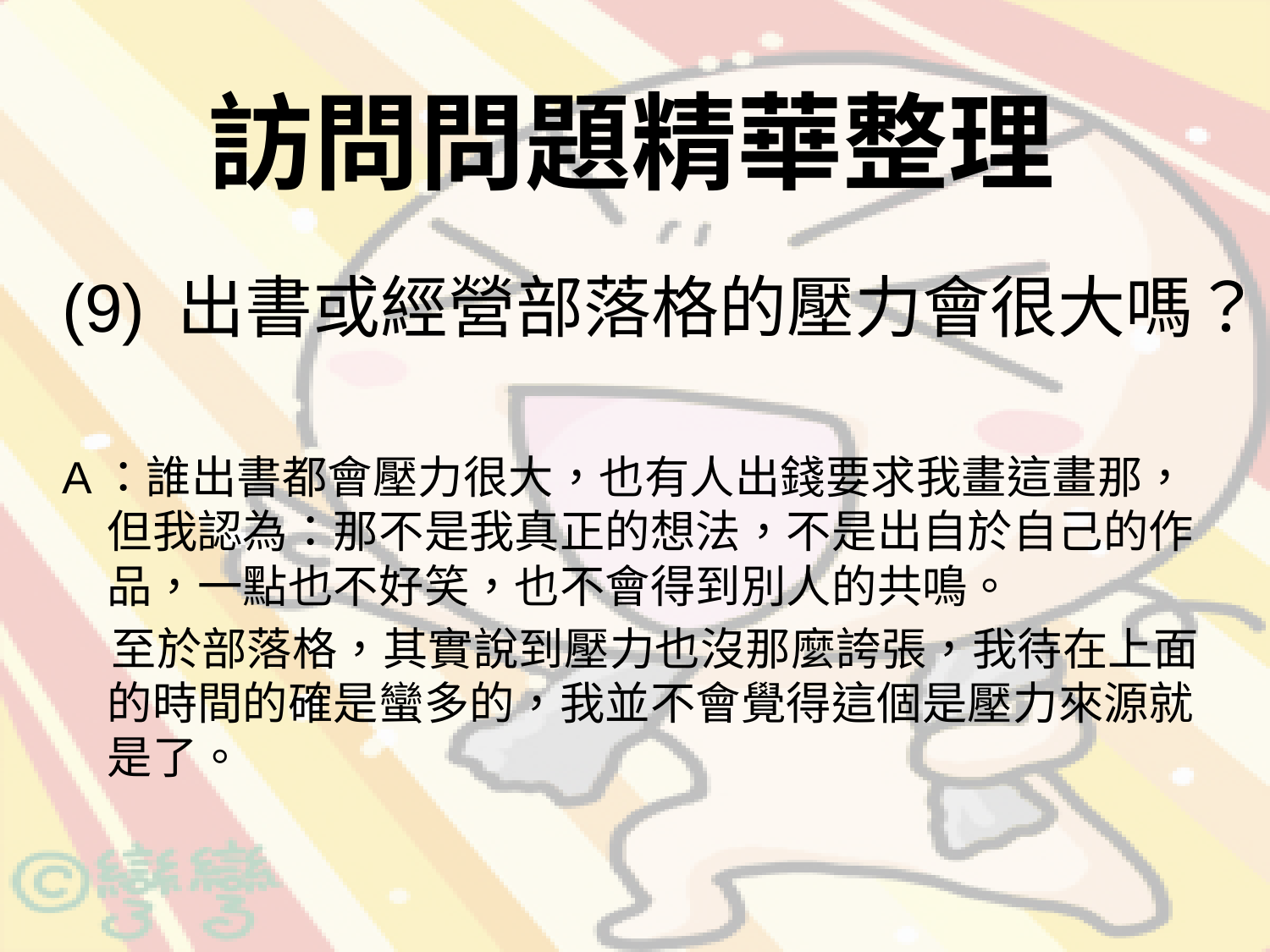

# 訪問問題精華整理
(9) 出書或經營部落格的壓力會很大嗎？

A：誰出書都會壓力很大，也有人出錢要求我畫這畫那，但我認為：那不是我真正的想法，不是出自於自己的作品，一點也不好笑，也不會得到別人的共鳴。
    至於部落格，其實說到壓力也沒那麼誇張，我待在上面的時間的確是蠻多的，我並不會覺得這個是壓力來源就是了。